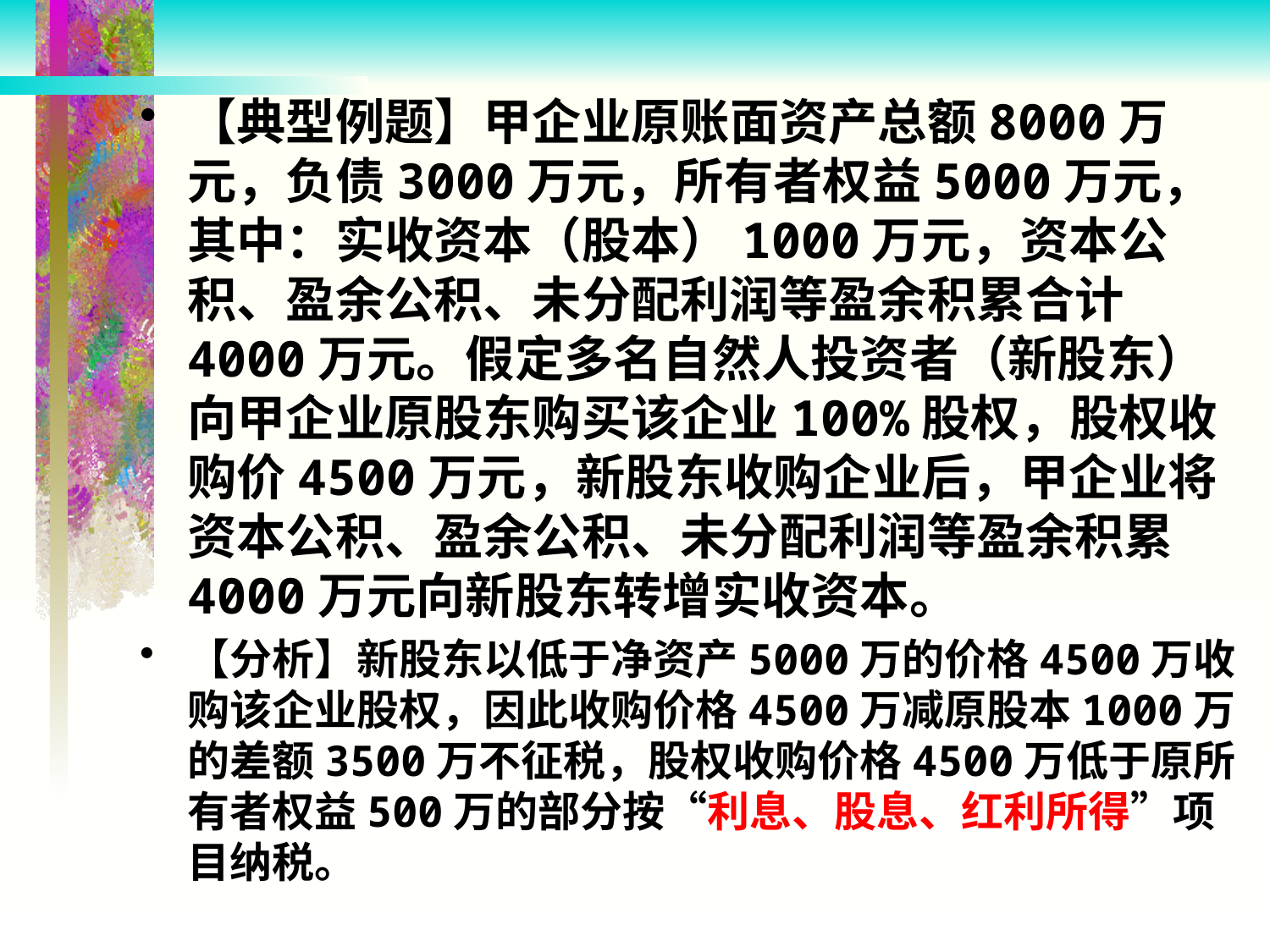

【典型例题】甲企业原账面资产总额8000万元，负债3000万元，所有者权益5000万元，其中：实收资本（股本）1000万元，资本公积、盈余公积、未分配利润等盈余积累合计4000万元。假定多名自然人投资者（新股东）向甲企业原股东购买该企业100%股权，股权收购价4500万元，新股东收购企业后，甲企业将资本公积、盈余公积、未分配利润等盈余积累4000万元向新股东转增实收资本。
【分析】新股东以低于净资产5000万的价格4500万收购该企业股权，因此收购价格4500万减原股本1000万的差额3500万不征税，股权收购价格4500万低于原所有者权益500万的部分按“利息、股息、红利所得”项目纳税。